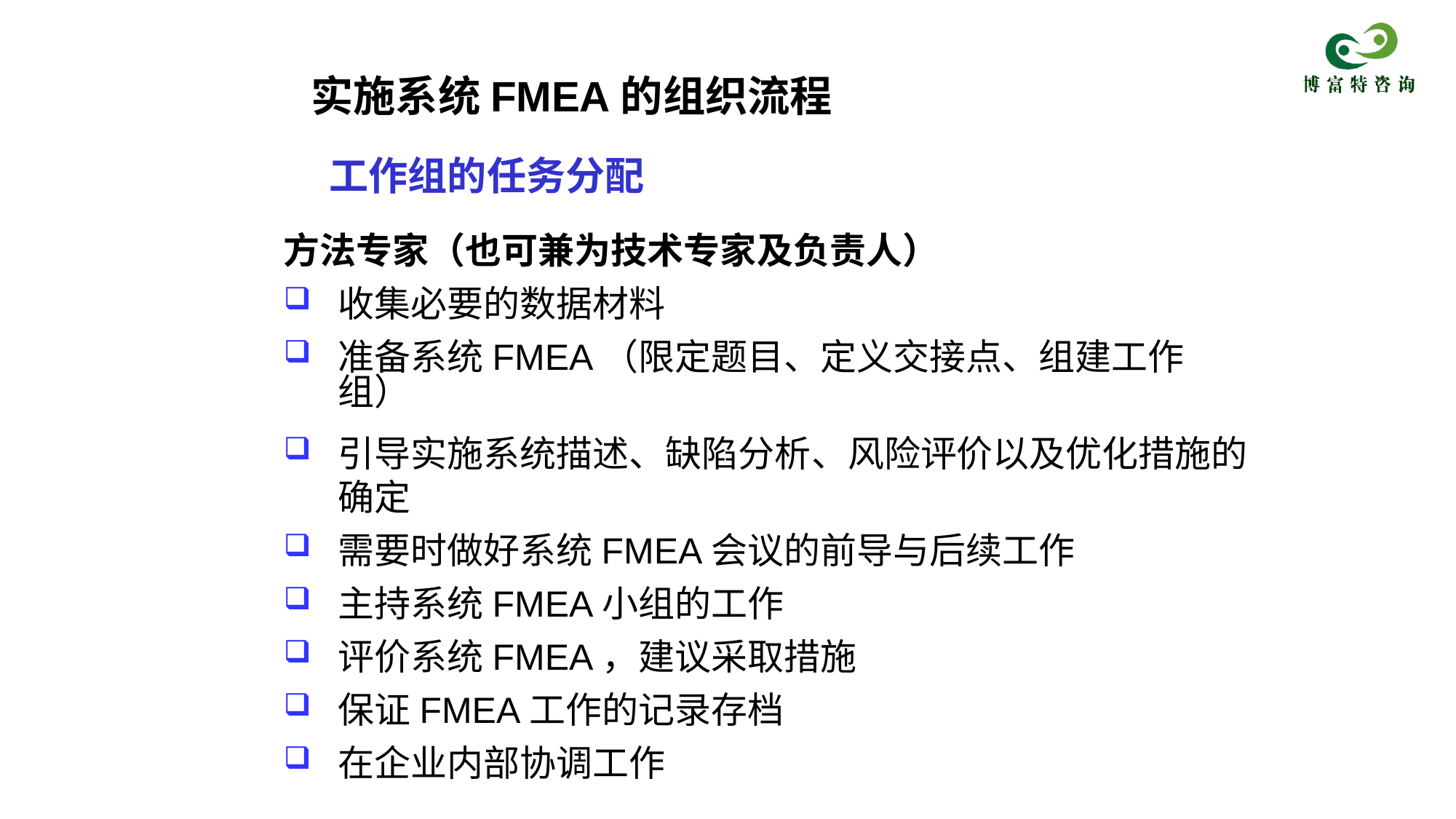

实施系统FMEA的组织流程
工作组的任务分配
方法专家（也可兼为技术专家及负责人）
收集必要的数据材料
准备系统FMEA（限定题目、定义交接点、组建工作组）
引导实施系统描述、缺陷分析、风险评价以及优化措施的确定
需要时做好系统FMEA会议的前导与后续工作
主持系统FMEA小组的工作
评价系统FMEA，建议采取措施
保证FMEA工作的记录存档
在企业内部协调工作